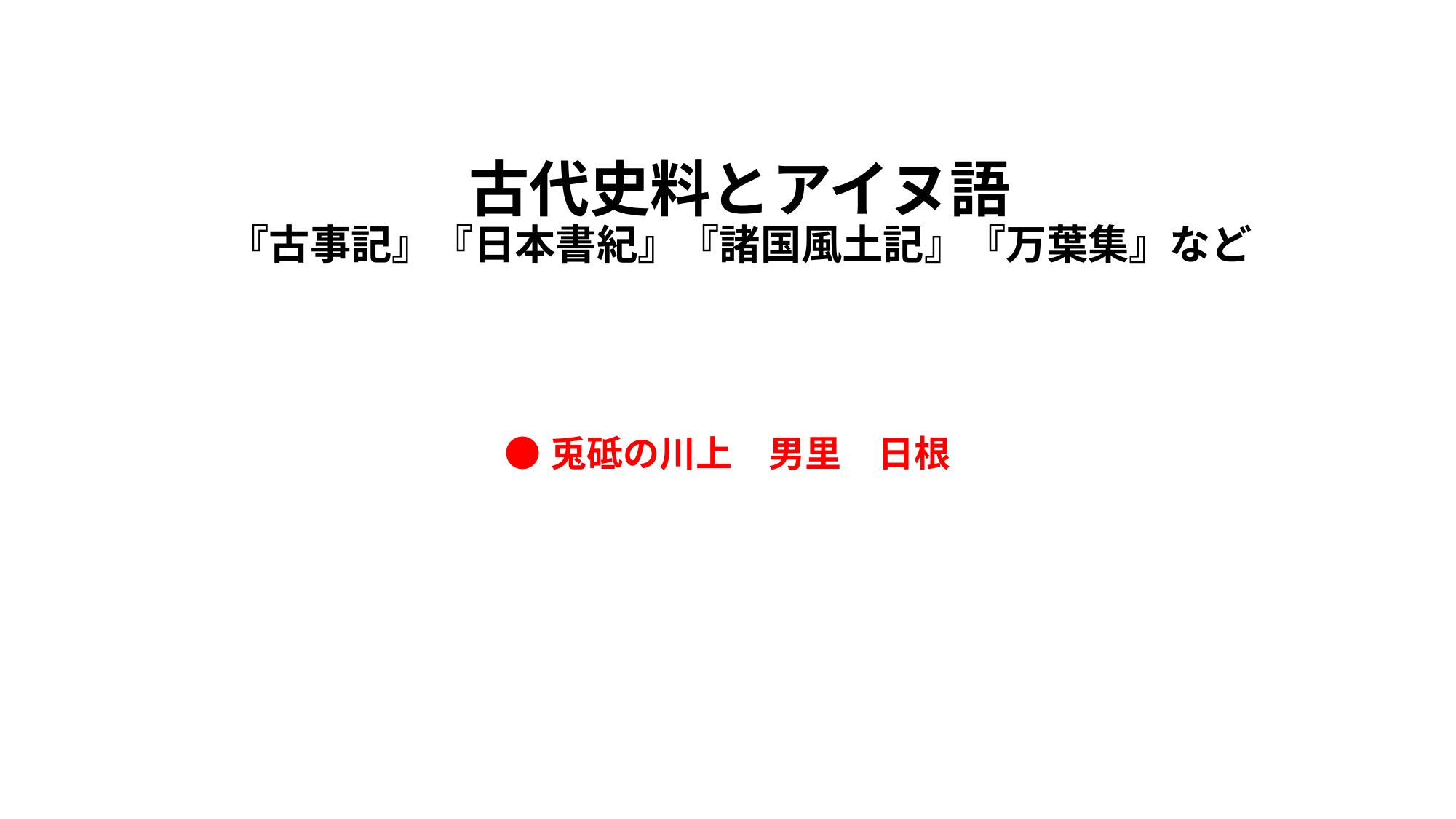

# 古代史料とアイヌ語 『古事記』『日本書紀』『諸国風土記』『万葉集』など
●兎砥の川上　男里　日根